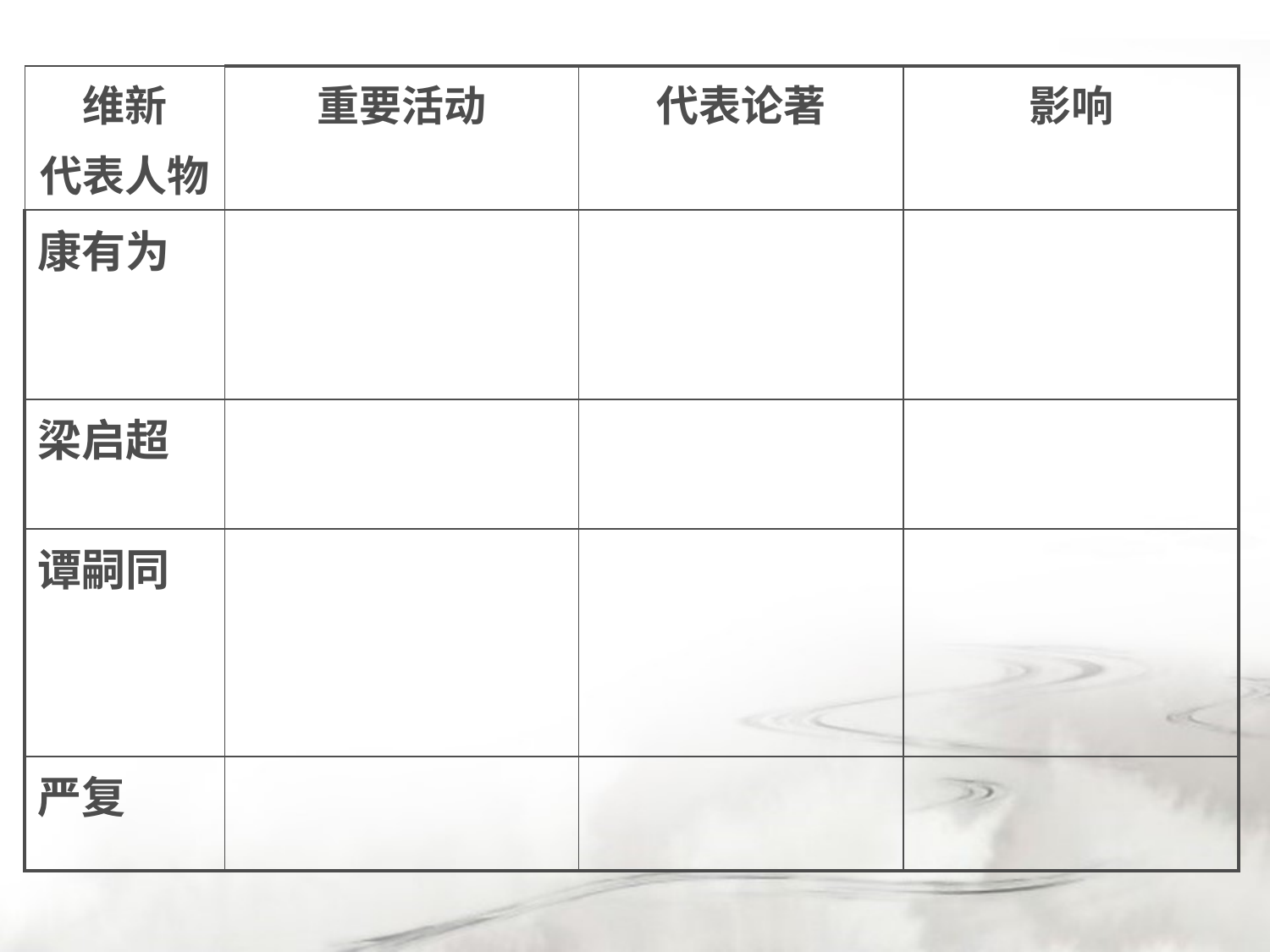

| 维新 代表人物 | 重要活动 | 代表论著 | 影响 |
| --- | --- | --- | --- |
| 康有为 |  |  |  |
| 梁启超 |  |  |  |
| 谭嗣同 |  |  |  |
| 严复 |  |  |  |